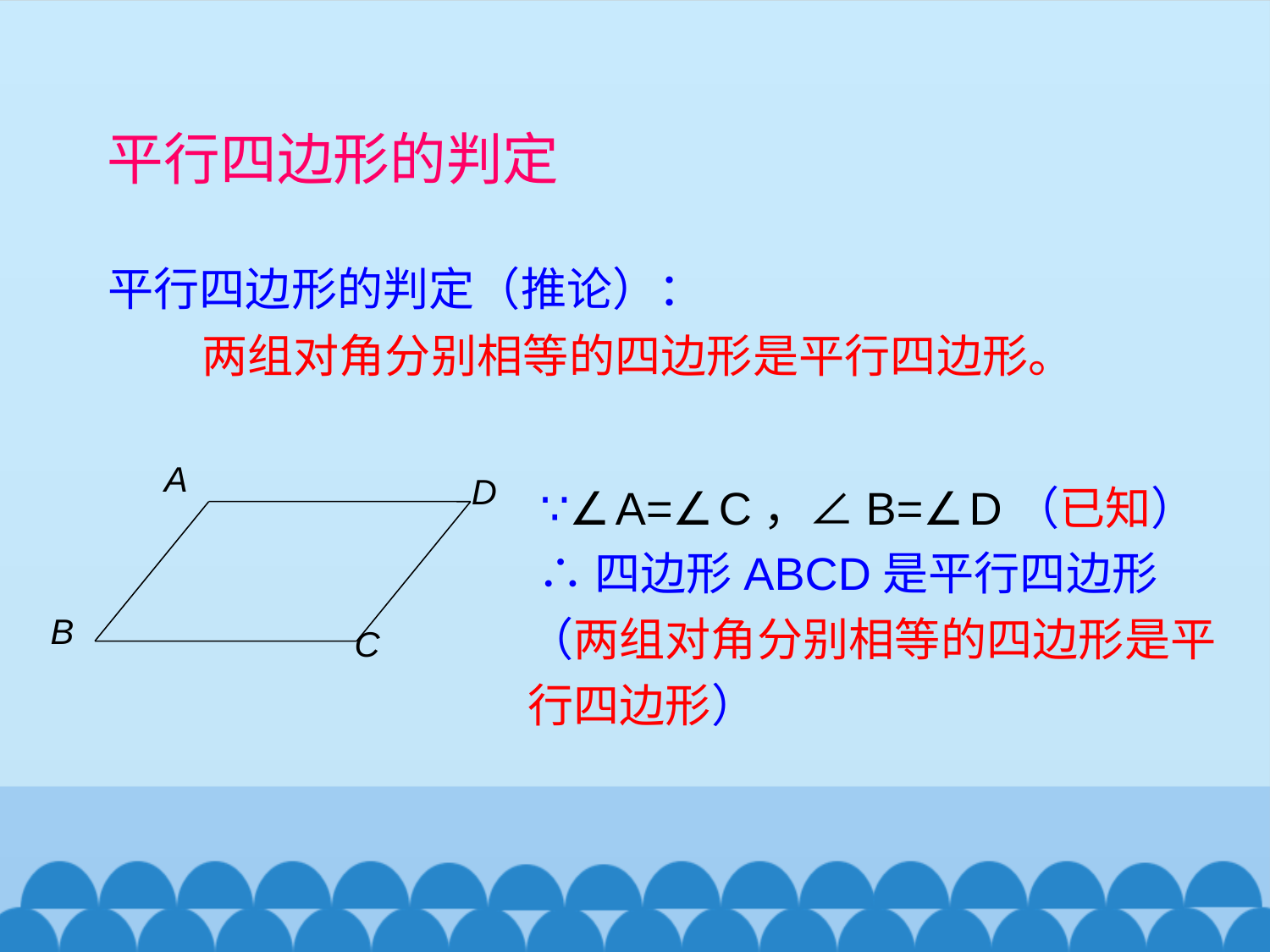

平行四边形的判定
平行四边形的判定（推论）：
        两组对角分别相等的四边形是平行四边形。
A

C

D
B
 ∵∠A=∠C，∠B=∠D（已知）
 ∴四边形ABCD是平行四边形（两组对角分别相等的四边形是平行四边形）